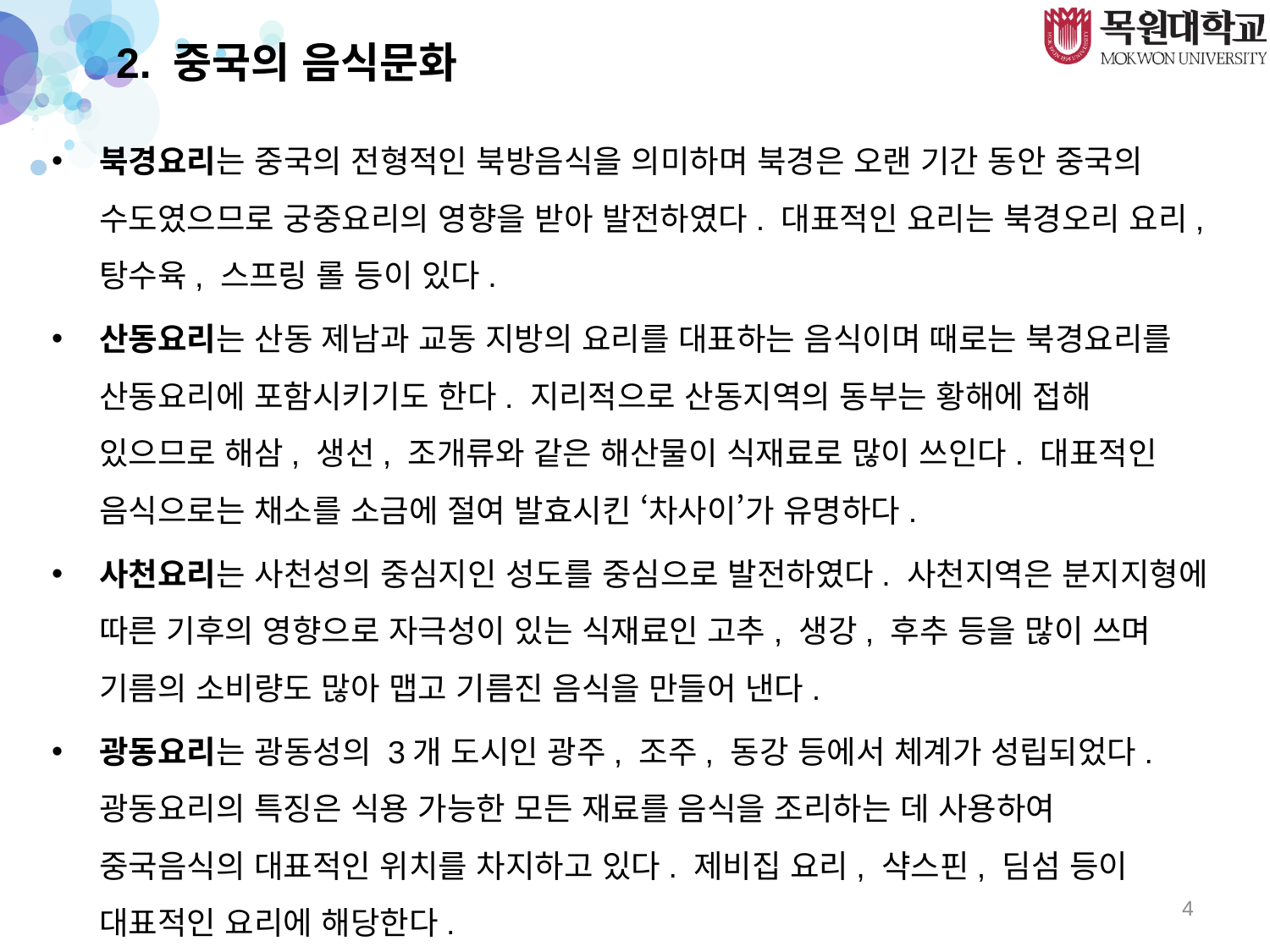

# 2. 중국의 음식문화
북경요리는 중국의 전형적인 북방음식을 의미하며 북경은 오랜 기간 동안 중국의 수도였으므로 궁중요리의 영향을 받아 발전하였다. 대표적인 요리는 북경오리 요리, 탕수육, 스프링 롤 등이 있다.
산동요리는 산동 제남과 교동 지방의 요리를 대표하는 음식이며 때로는 북경요리를 산동요리에 포함시키기도 한다. 지리적으로 산동지역의 동부는 황해에 접해 있으므로 해삼, 생선, 조개류와 같은 해산물이 식재료로 많이 쓰인다. 대표적인 음식으로는 채소를 소금에 절여 발효시킨 ‘차사이’가 유명하다.
사천요리는 사천성의 중심지인 성도를 중심으로 발전하였다. 사천지역은 분지지형에 따른 기후의 영향으로 자극성이 있는 식재료인 고추, 생강, 후추 등을 많이 쓰며 기름의 소비량도 많아 맵고 기름진 음식을 만들어 낸다.
광동요리는 광동성의 3개 도시인 광주, 조주, 동강 등에서 체계가 성립되었다. 광동요리의 특징은 식용 가능한 모든 재료를 음식을 조리하는 데 사용하여 중국음식의 대표적인 위치를 차지하고 있다. 제비집 요리, 샥스핀, 딤섬 등이 대표적인 요리에 해당한다.

4